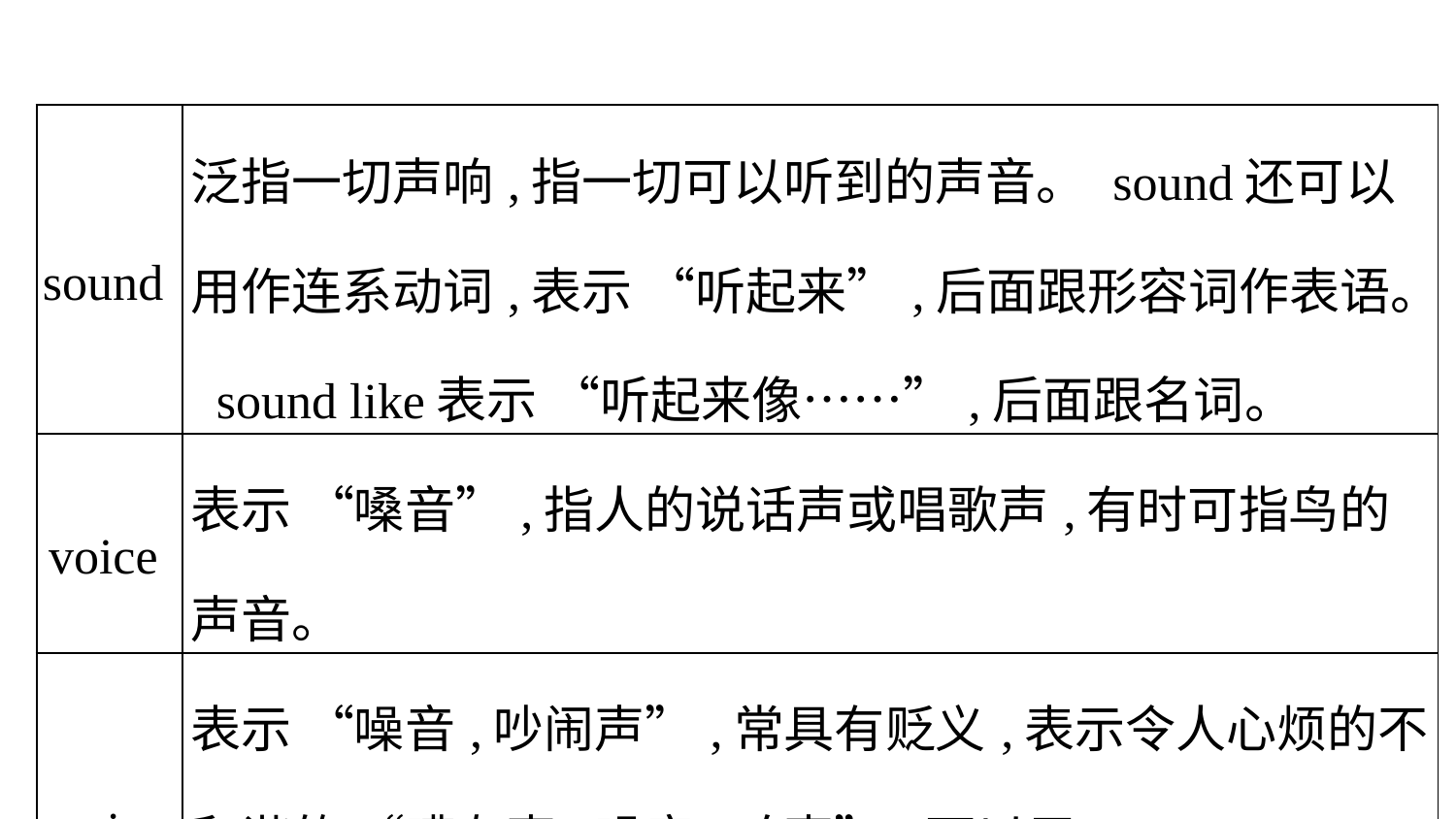

| sound | 泛指一切声响,指一切可以听到的声音。 sound还可以用作连系动词,表示 “听起来”,后面跟形容词作表语。 sound like表示 “听起来像……”,后面跟名词。 |
| --- | --- |
| voice | 表示 “嗓音”,指人的说话声或唱歌声,有时可指鸟的声音。 |
| noise | 表示 “噪音,吵闹声”,常具有贬义,表示令人心烦的不和谐的 “嘈杂声,噪音,响声”;可以用 a, some, any, much等词修饰,但不用 many修饰。 |